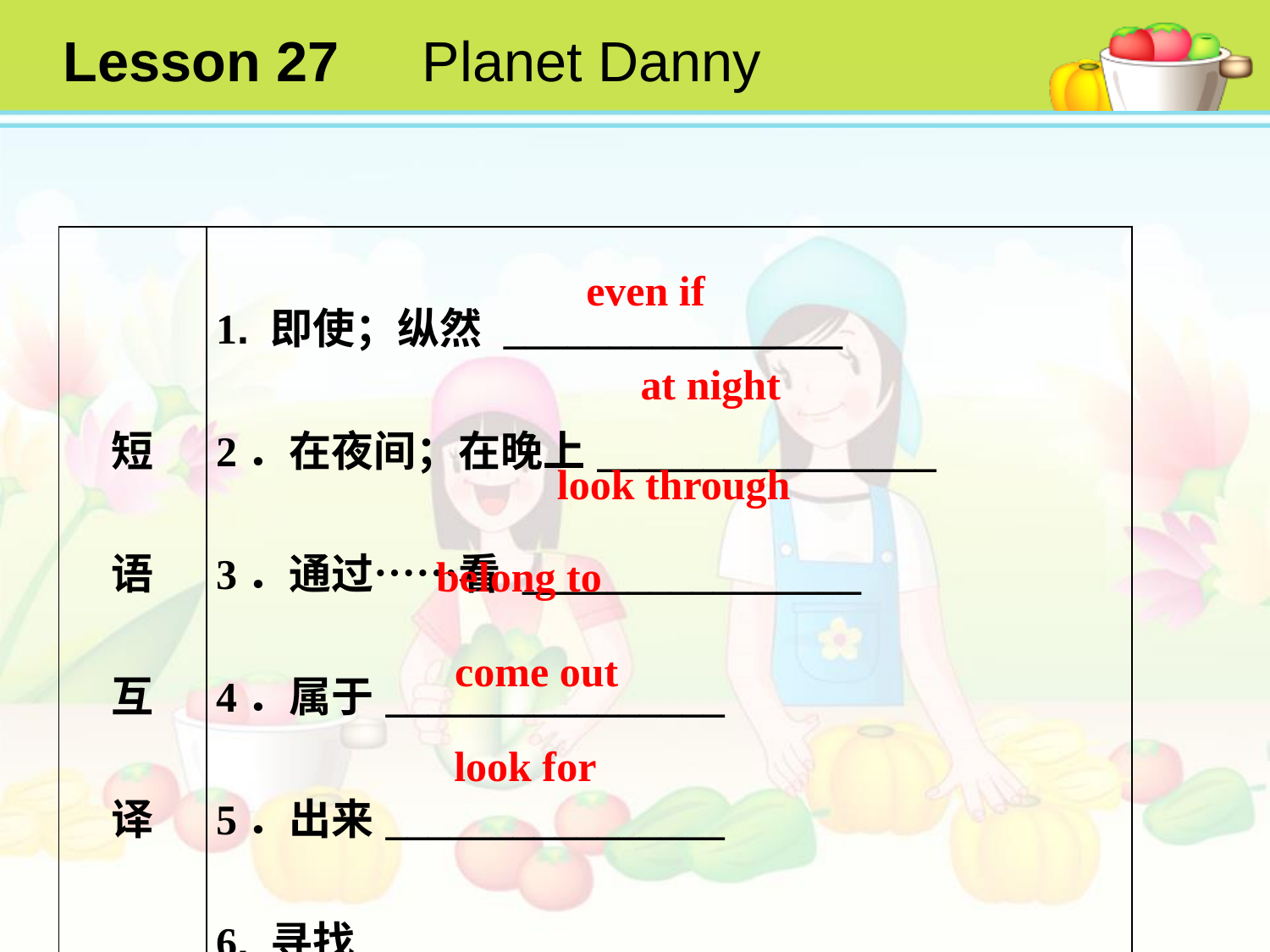

Lesson 27　Planet Danny
#
| 短 语 互 译 | 1. 即使；纵然 \_\_\_\_\_\_\_\_\_\_\_\_\_\_\_\_ 2．在夜间；在晚上\_\_\_\_\_\_\_\_\_\_\_\_\_\_\_\_ 3．通过……看 \_\_\_\_\_\_\_\_\_\_\_\_\_\_\_\_ 4．属于\_\_\_\_\_\_\_\_\_\_\_\_\_\_\_\_ 5．出来\_\_\_\_\_\_\_\_\_\_\_\_\_\_\_\_ 6. 寻找\_\_\_\_\_\_\_\_\_\_\_\_\_\_\_\_ |
| --- | --- |
even if
at night
look through
belong to
come out
look for